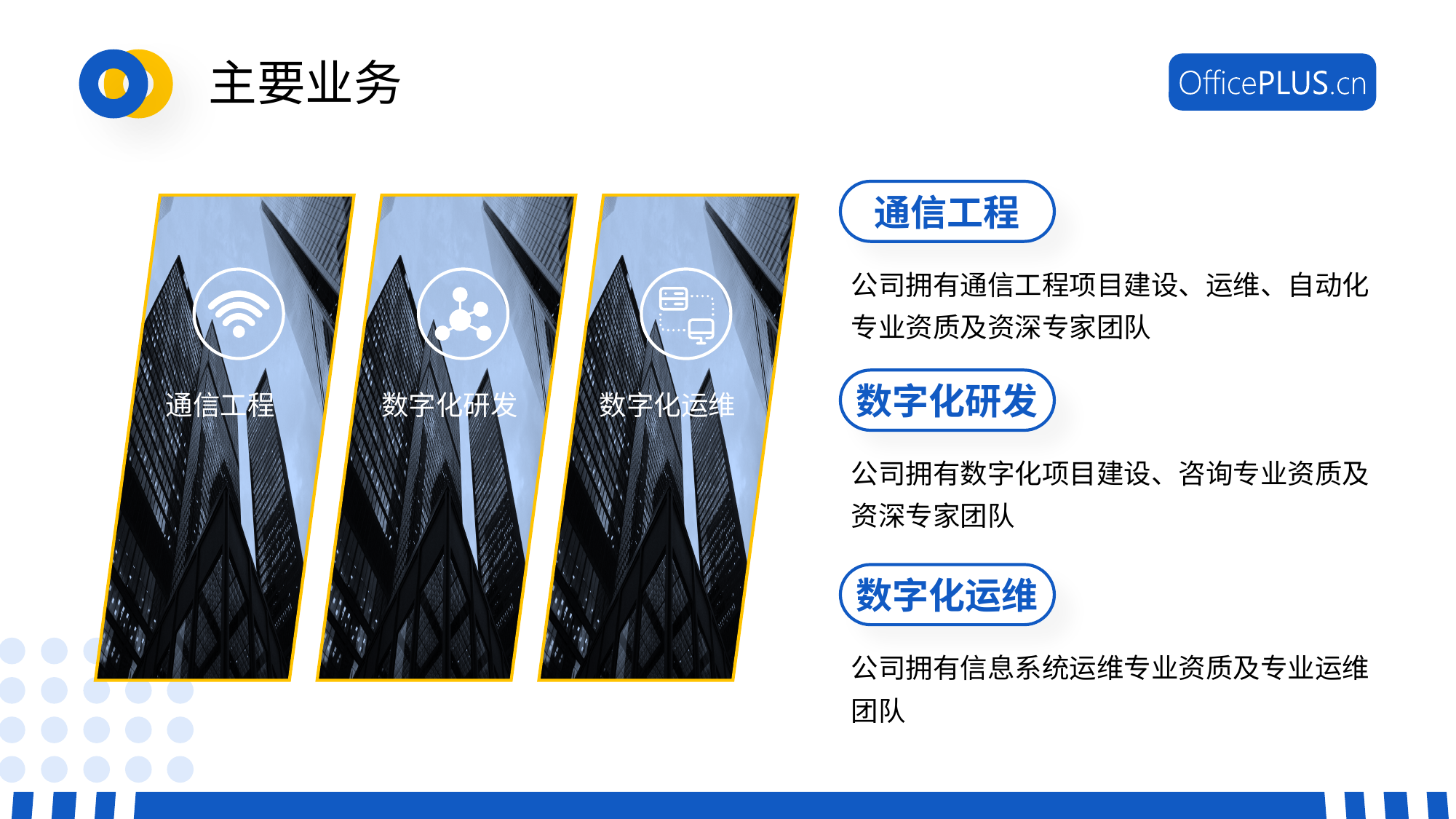

# 主要业务
通信工程

公司拥有通信工程项目建设、运维、自动化专业资质及资深专家团队

数字化研发
通信工程
数字化研发
数字化运维
公司拥有数字化项目建设、咨询专业资质及资深专家团队
数字化运维
公司拥有信息系统运维专业资质及专业运维团队